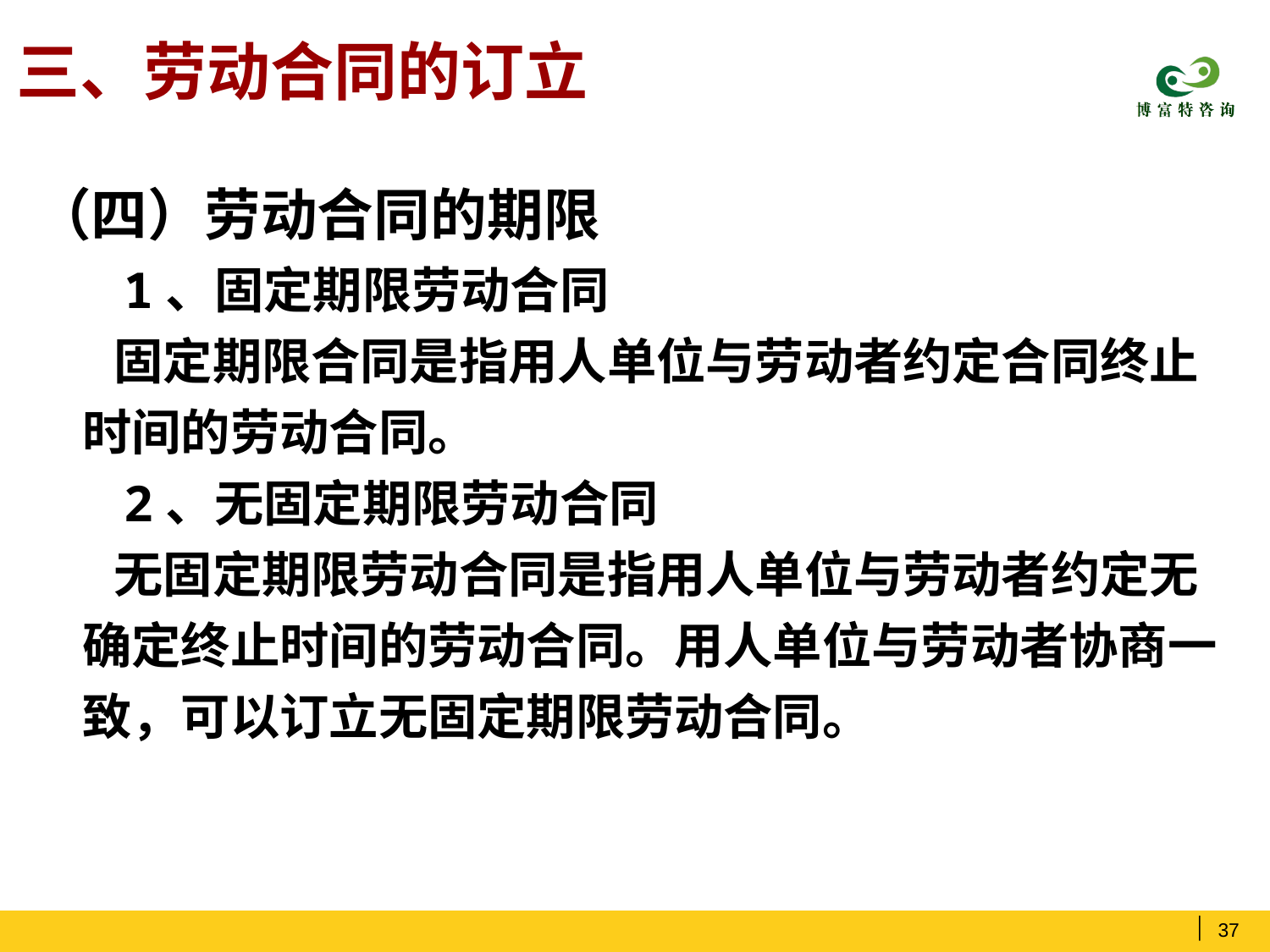

# 三、劳动合同的订立
（四）劳动合同的期限
   1、固定期限劳动合同
      固定期限合同是指用人单位与劳动者约定合同终止时间的劳动合同。
   2、无固定期限劳动合同
      无固定期限劳动合同是指用人单位与劳动者约定无确定终止时间的劳动合同。用人单位与劳动者协商一致，可以订立无固定期限劳动合同。